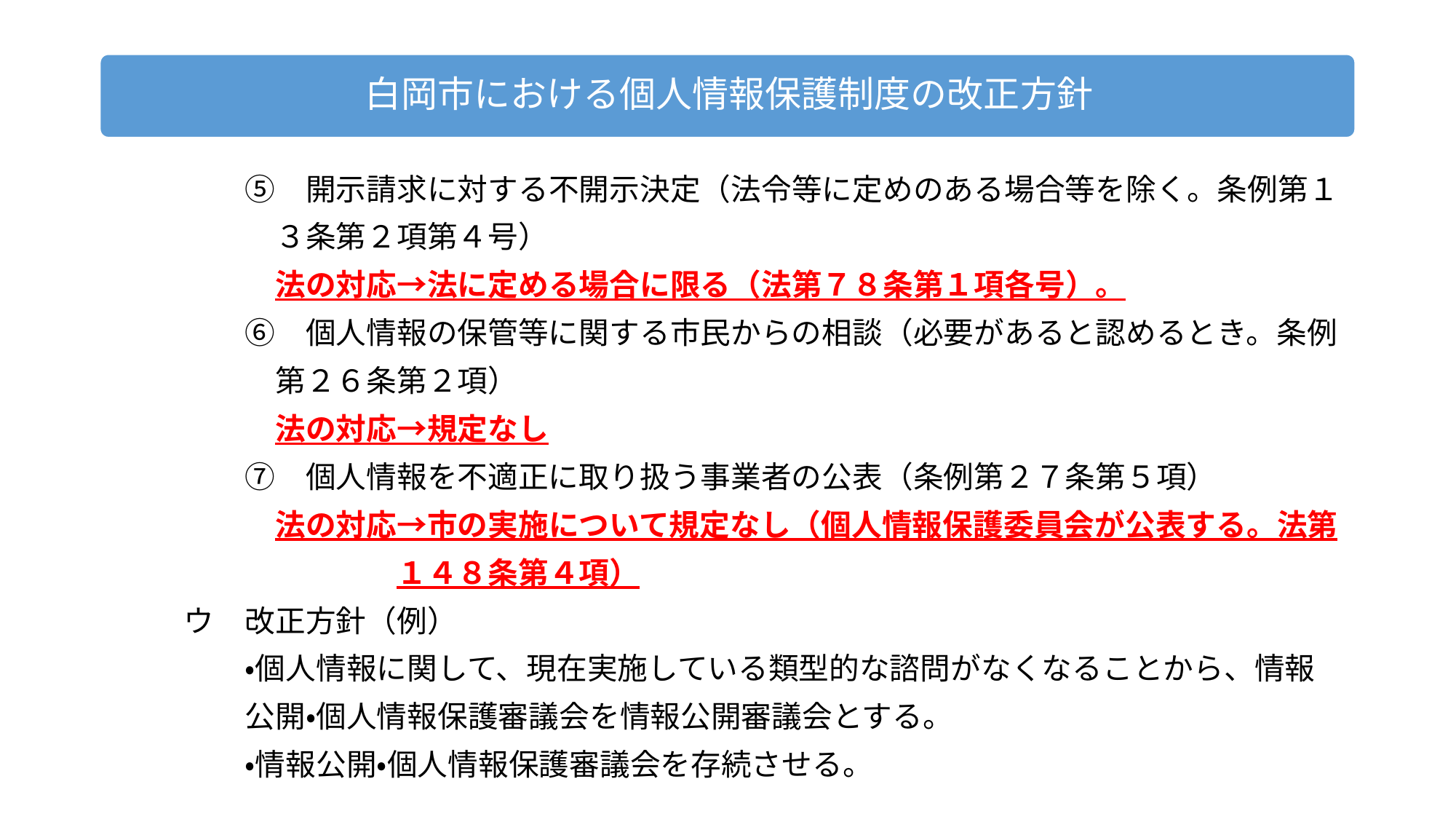

白岡市における個人情報保護制度の改正方針
　　　　⑤　開示請求に対する不開示決定（法令等に定めのある場合等を除く。条例第１
　　　　　３条第２項第４号）
　　　　　法の対応→法に定める場合に限る（法第７８条第１項各号）。
　　　　⑥　個人情報の保管等に関する市民からの相談（必要があると認めるとき。条例
　　　　　第２６条第２項）
　　　　　法の対応→規定なし
　　　　⑦　個人情報を不適正に取り扱う事業者の公表（条例第２７条第５項）
　　　　　法の対応→市の実施について規定なし（個人情報保護委員会が公表する。法第
　　　　　　　　　１４８条第４項）
　　ウ　改正方針（例）
　　　　・個人情報に関して、現在実施している類型的な諮問がなくなることから、情報
　　　　公開・個人情報保護審議会を情報公開審議会とする。
　　　　・情報公開・個人情報保護審議会を存続させる。